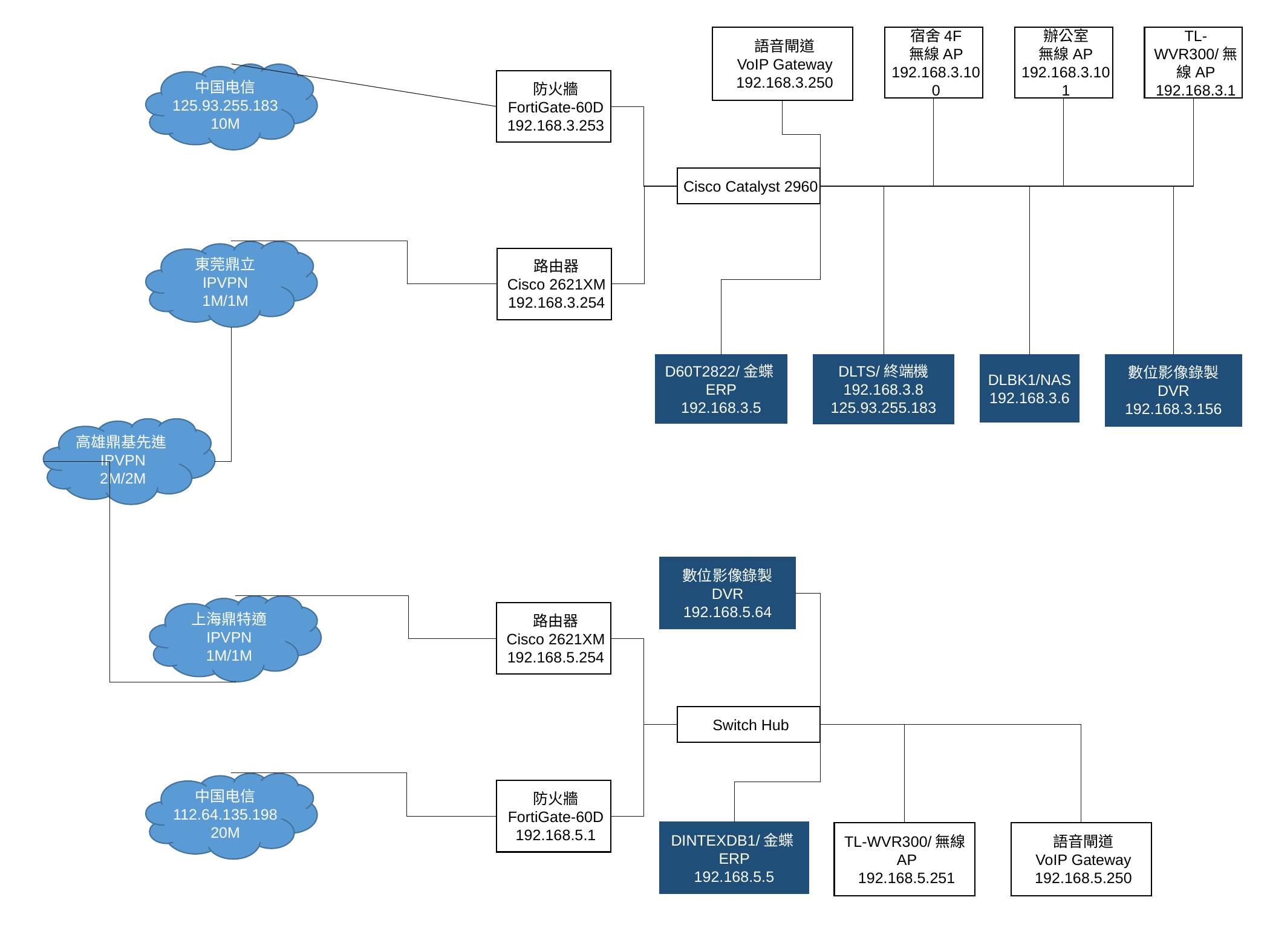

語音閘道
VoIP Gateway
192.168.3.250
宿舍4F
無線AP
192.168.3.100
辦公室
無線AP
192.168.3.101
TL-WVR300/無線AP
192.168.3.1
中国电信
125.93.255.183
10M
防火牆
FortiGate-60D
192.168.3.253
Cisco Catalyst 2960
東莞鼎立
IPVPN
1M/1M
路由器
Cisco 2621XM
192.168.3.254
D60T2822/金蝶ERP
192.168.3.5
DLTS/終端機
192.168.3.8
125.93.255.183
DLBK1/NAS
192.168.3.6
數位影像錄製
DVR
192.168.3.156
高雄鼎基先進IPVPN
2M/2M
數位影像錄製
DVR
192.168.5.64
上海鼎特適
IPVPN
1M/1M
路由器
Cisco 2621XM
192.168.5.254
Switch Hub
中国电信
112.64.135.198
20M
防火牆
FortiGate-60D
192.168.5.1
DINTEXDB1/金蝶ERP
192.168.5.5
TL-WVR300/無線AP
192.168.5.251
語音閘道
VoIP Gateway
192.168.5.250